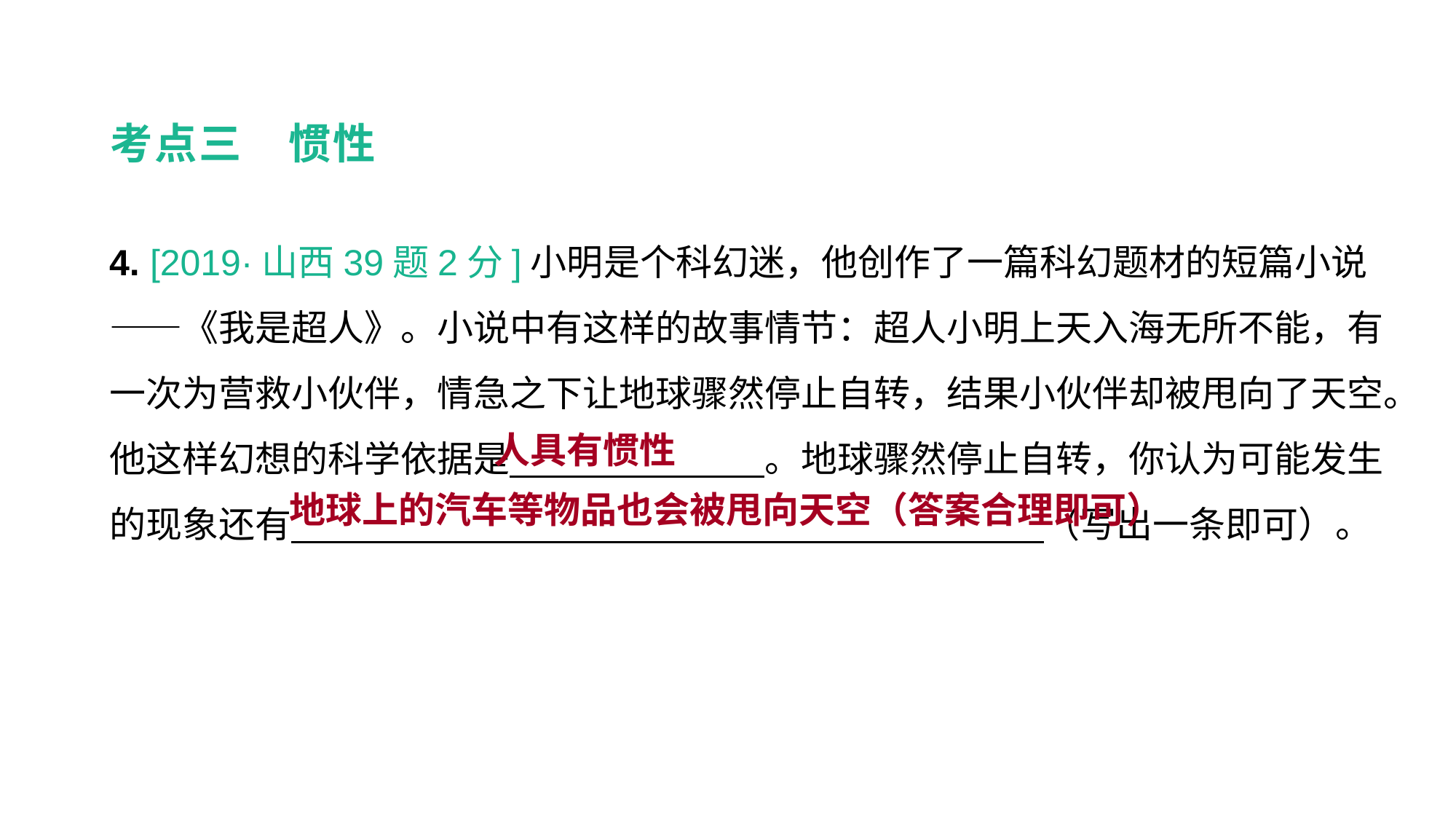

考点三　惯性
4. [2019·山西39题2分]小明是个科幻迷，他创作了一篇科幻题材的短篇小说——《我是超人》。小说中有这样的故事情节：超人小明上天入海无所不能，有一次为营救小伙伴，情急之下让地球骤然停止自转，结果小伙伴却被甩向了天空。他这样幻想的科学依据是　　　　　　　。地球骤然停止自转，你认为可能发生的现象还有　                                                                                   　（写出一条即可）。
真题回顾 把握考向
人具有惯性
地球上的汽车等物品也会被甩向天空（答案合理即可）